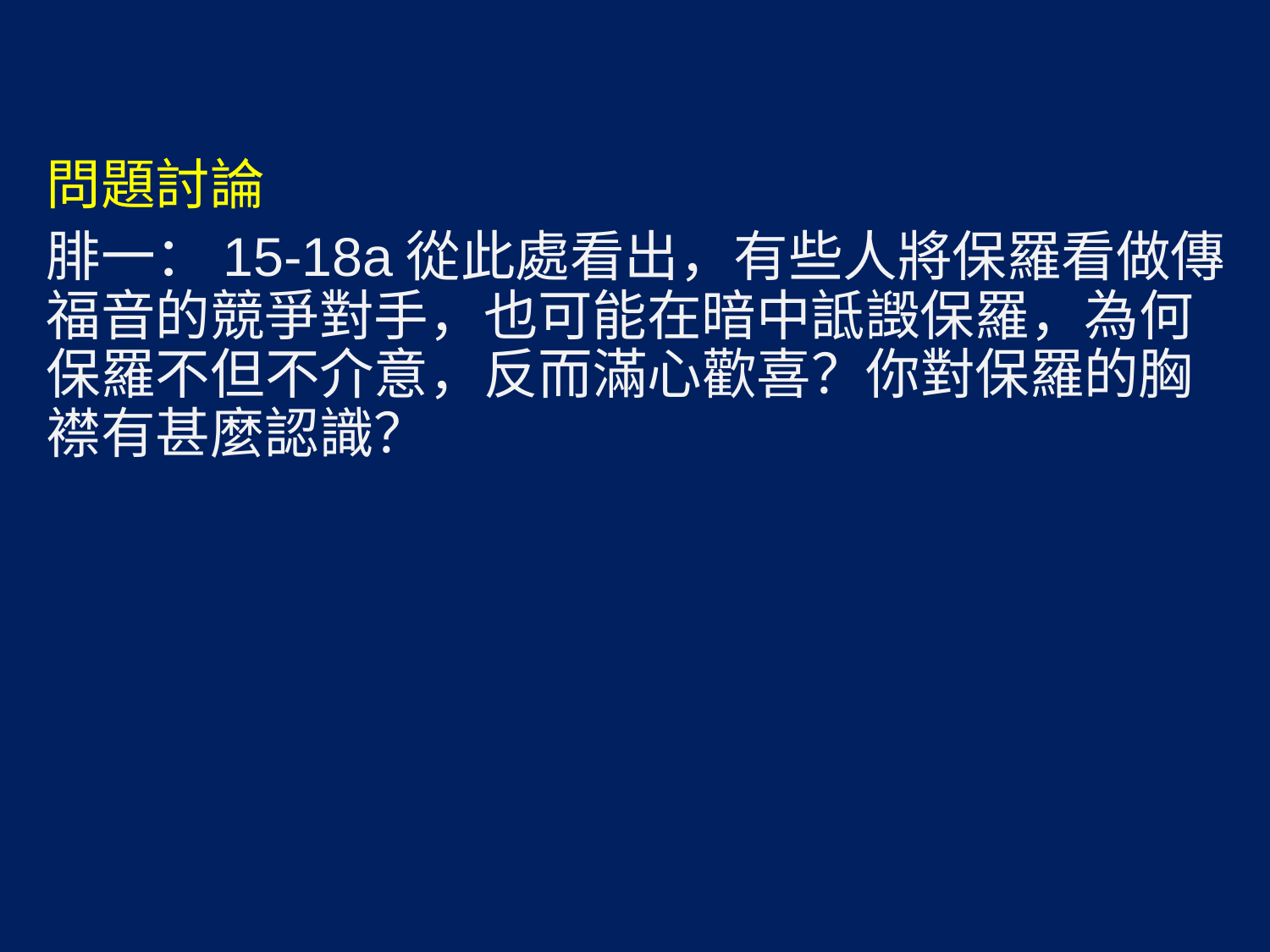

問題討論
腓一：15-18a從此處看出，有些人將保羅看做傳福音的競爭對手，也可能在暗中詆譭保羅，為何保羅不但不介意，反而滿心歡喜？你對保羅的胸襟有甚麼認識？